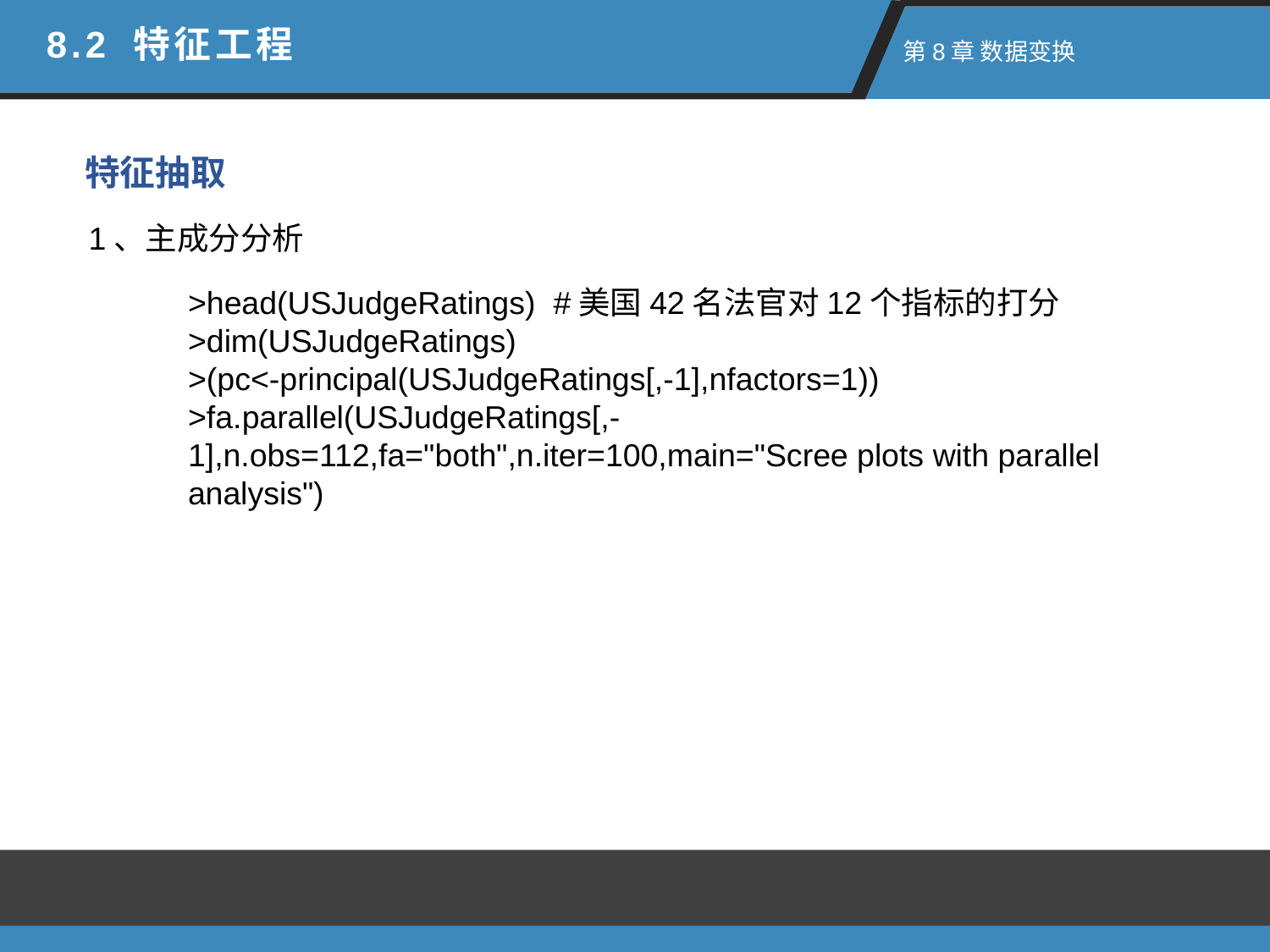

8.2 特征工程
  第8章 数据变换
特征抽取
1、主成分分析
>head(USJudgeRatings)  #美国42名法官对12个指标的打分
>dim(USJudgeRatings)
>(pc<-principal(USJudgeRatings[,-1],nfactors=1))
>fa.parallel(USJudgeRatings[,-1],n.obs=112,fa="both",n.iter=100,main="Scree plots with parallel analysis")